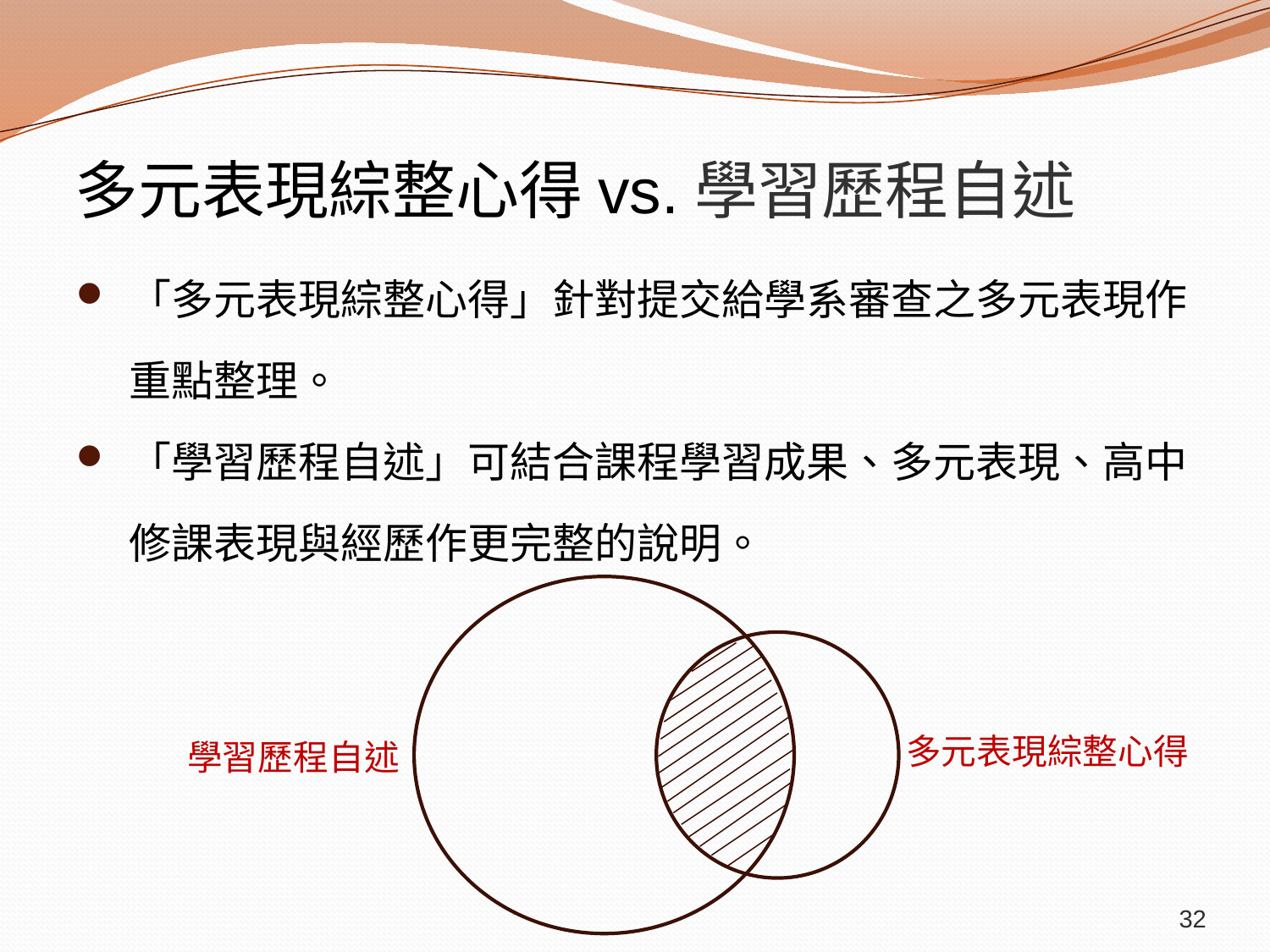

# 多元表現綜整心得vs.學習歷程自述
「多元表現綜整心得」針對提交給學系審查之多元表現作重點整理。
「學習歷程自述」可結合課程學習成果、多元表現、高中修課表現與經歷作更完整的說明。

多元表現綜整心得
學習歷程自述
32